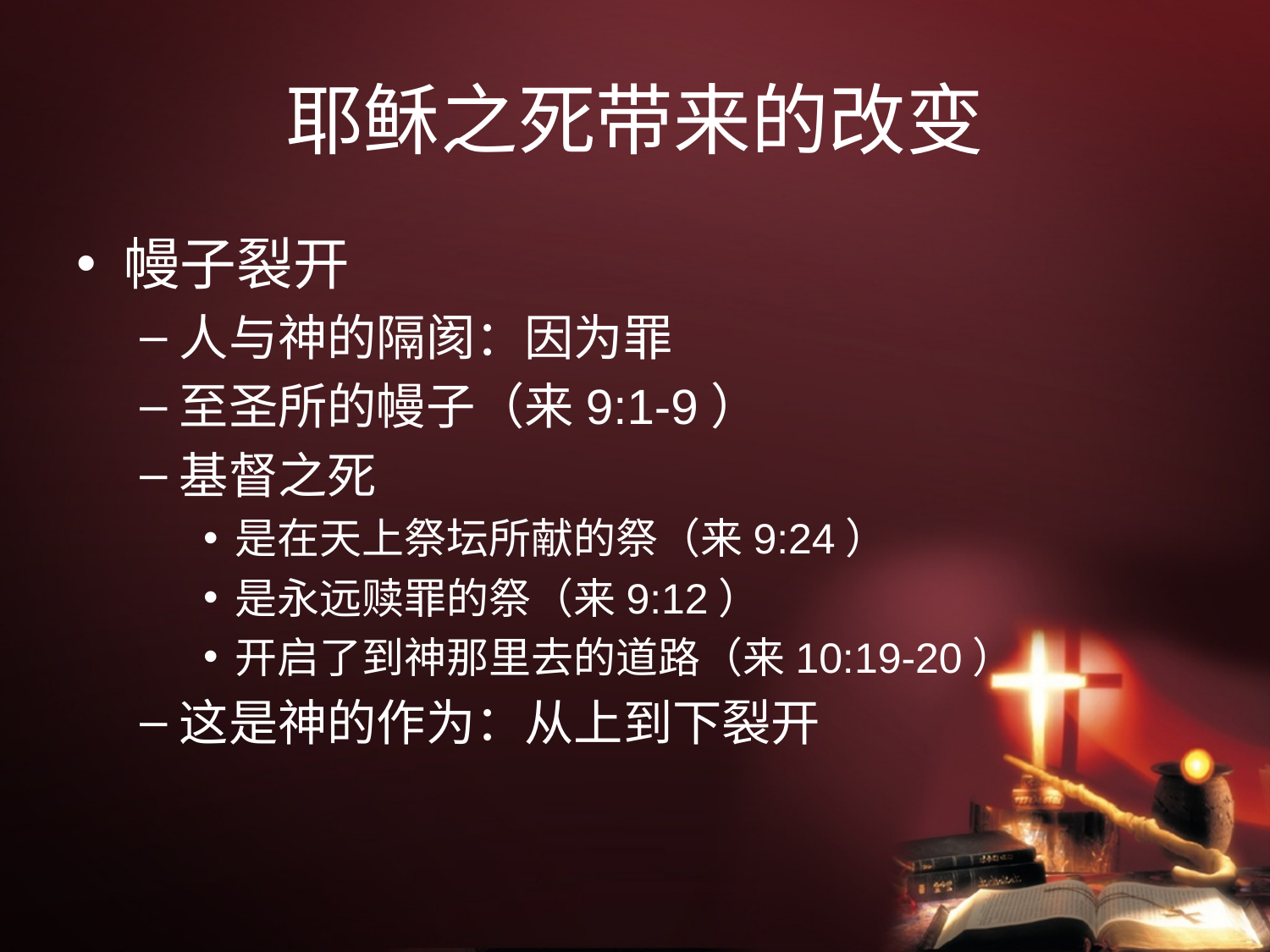

# 耶稣之死带来的改变
幔子裂开
人与神的隔阂：因为罪
至圣所的幔子（来9:1-9）
基督之死
是在天上祭坛所献的祭（来9:24）
是永远赎罪的祭（来9:12）
开启了到神那里去的道路（来10:19-20）
这是神的作为：从上到下裂开